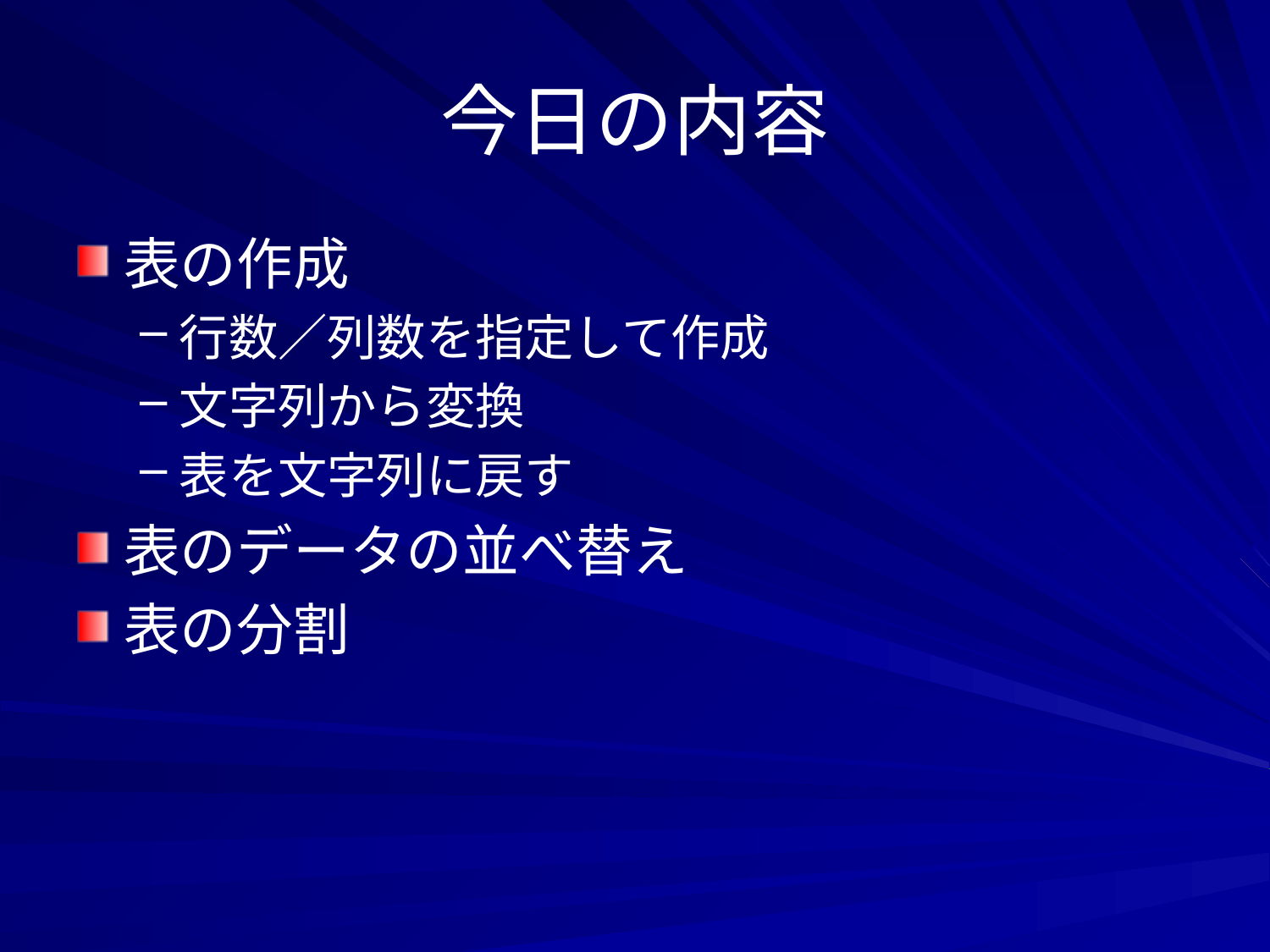

# 今日の内容
表の作成
行数／列数を指定して作成
文字列から変換
表を文字列に戻す
表のデータの並べ替え
表の分割